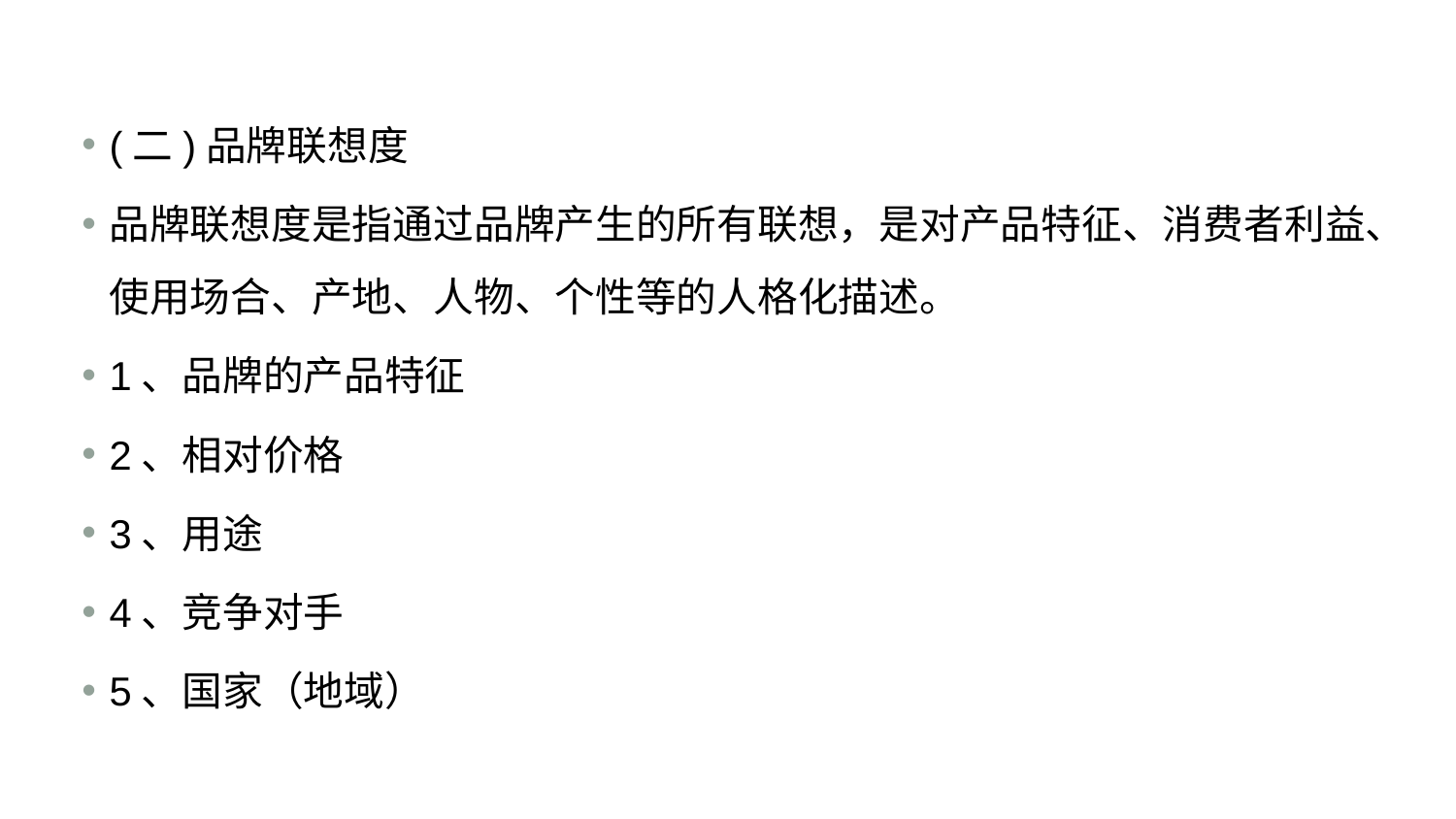

#
(二)品牌联想度
品牌联想度是指通过品牌产生的所有联想，是对产品特征、消费者利益、使用场合、产地、人物、个性等的人格化描述。
1、品牌的产品特征
2、相对价格
3、用途
4、竞争对手
5、国家（地域）